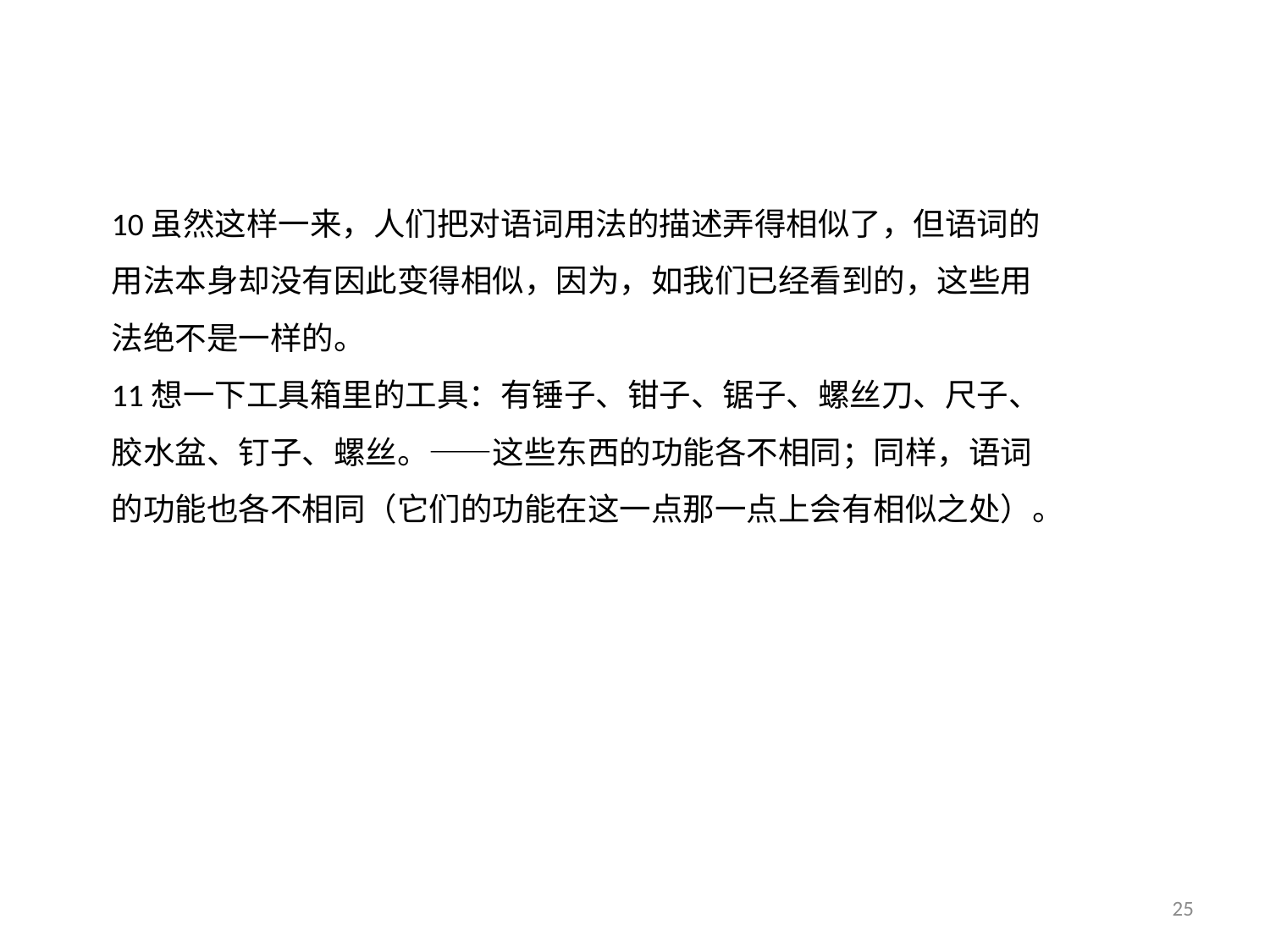

10虽然这样一来，人们把对语词用法的描述弄得相似了，但语词的用法本身却没有因此变得相似，因为，如我们已经看到的，这些用法绝不是一样的。
11想一下工具箱里的工具：有锤子、钳子、锯子、螺丝刀、尺子、胶水盆、钉子、螺丝。——这些东西的功能各不相同；同样，语词的功能也各不相同（它们的功能在这一点那一点上会有相似之处）。

25